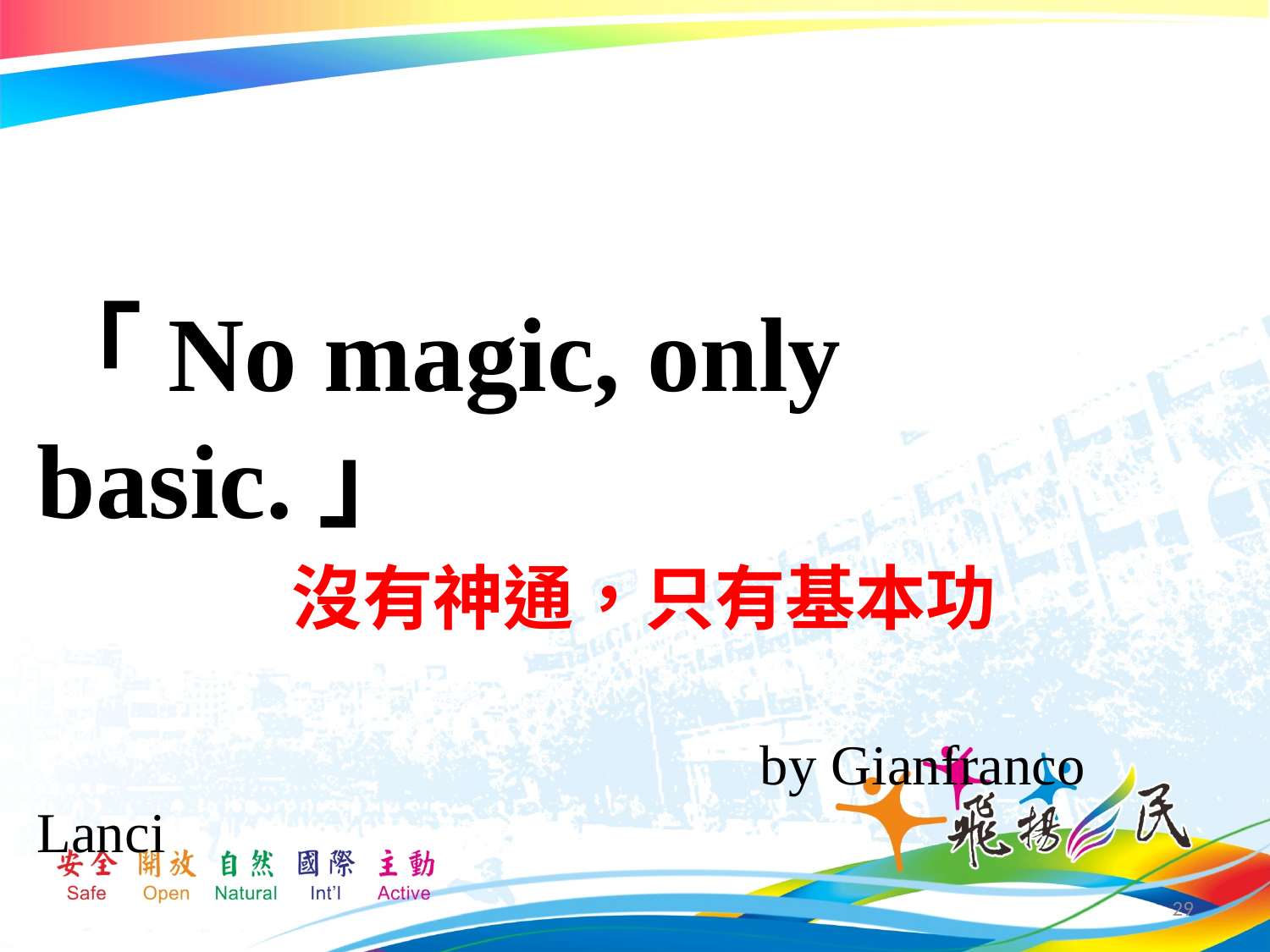

「No magic, only basic.」
               沒有神通，只有基本功

                                                   by Gianfranco Lanci
29